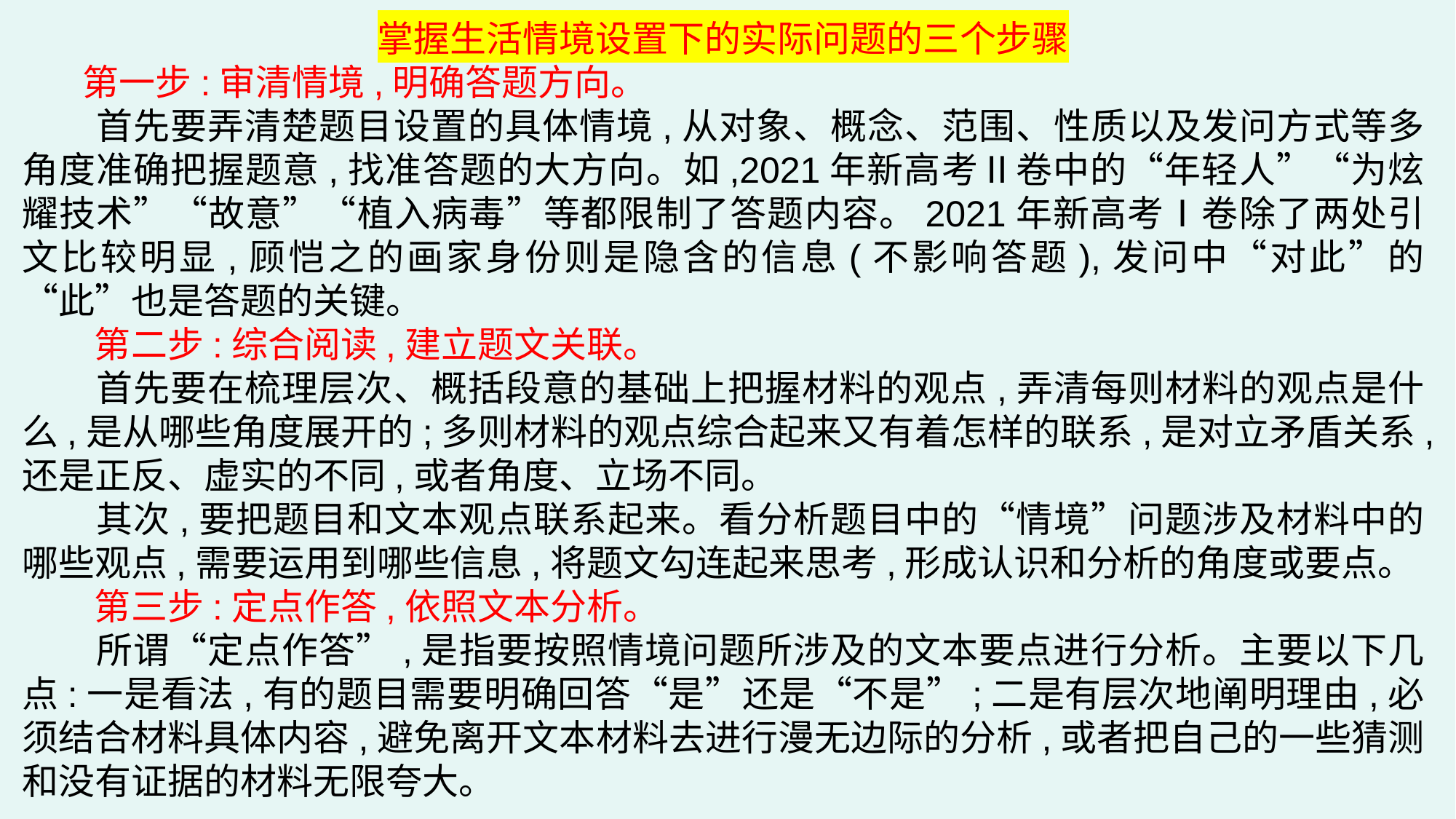

掌握生活情境设置下的实际问题的三个步骤
　　第一步:审清情境,明确答题方向。
　　首先要弄清楚题目设置的具体情境,从对象、概念、范围、性质以及发问方式等多角度准确把握题意,找准答题的大方向。如,2021年新高考Ⅱ卷中的“年轻人”“为炫耀技术”“故意”“植入病毒”等都限制了答题内容。2021年新高考Ⅰ卷除了两处引文比较明显,顾恺之的画家身份则是隐含的信息(不影响答题),发问中“对此”的“此”也是答题的关键。
　　第二步:综合阅读,建立题文关联。
　　首先要在梳理层次、概括段意的基础上把握材料的观点,弄清每则材料的观点是什么,是从哪些角度展开的;多则材料的观点综合起来又有着怎样的联系,是对立矛盾关系,还是正反、虚实的不同,或者角度、立场不同。
　　其次,要把题目和文本观点联系起来。看分析题目中的“情境”问题涉及材料中的哪些观点,需要运用到哪些信息,将题文勾连起来思考,形成认识和分析的角度或要点。
　　第三步:定点作答,依照文本分析。
　　所谓“定点作答”,是指要按照情境问题所涉及的文本要点进行分析。主要以下几点:一是看法,有的题目需要明确回答“是”还是“不是”;二是有层次地阐明理由,必须结合材料具体内容,避免离开文本材料去进行漫无边际的分析,或者把自己的一些猜测和没有证据的材料无限夸大。